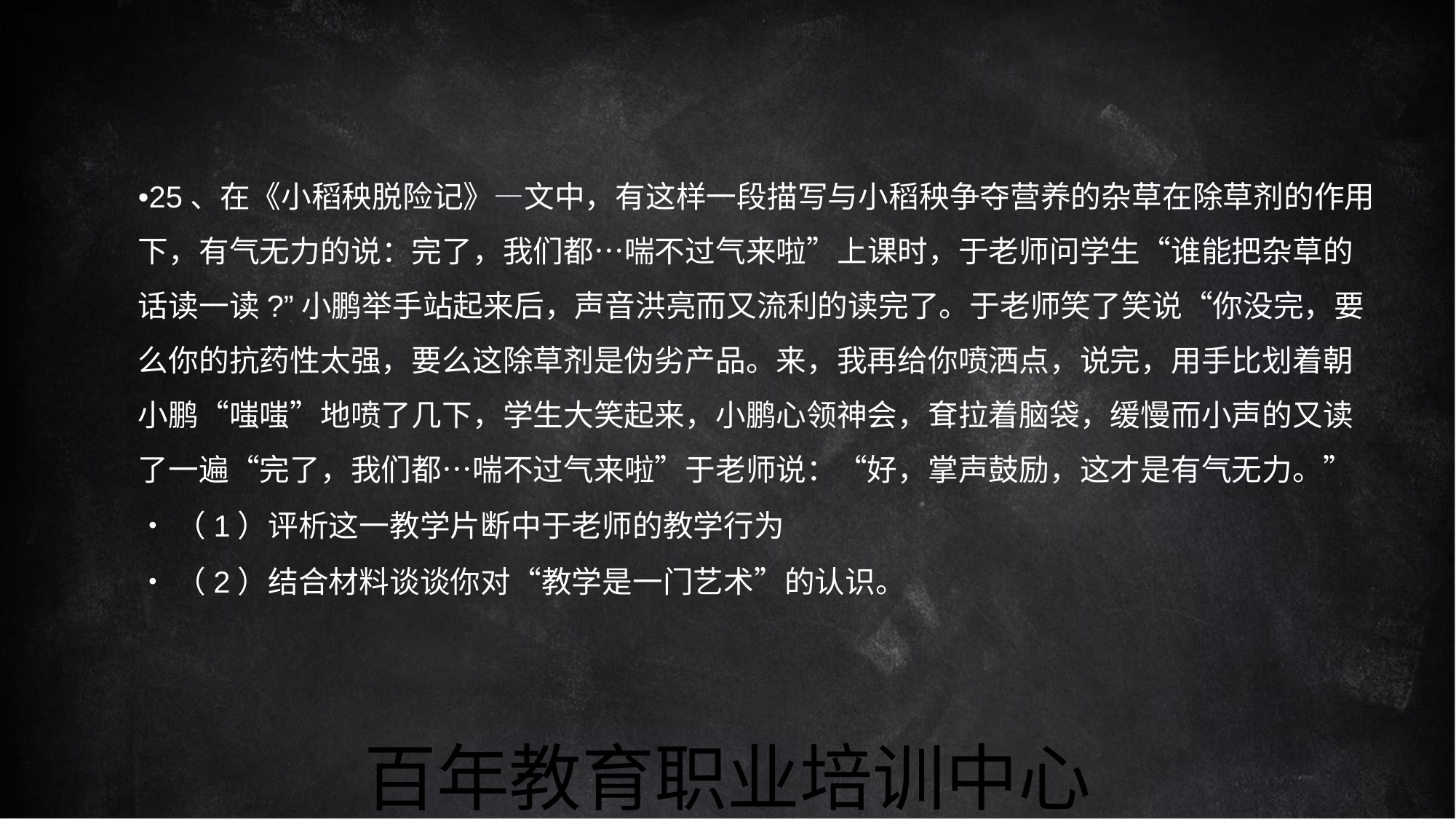

•25、在《小稻秧脱险记》—文中，有这样一段描写与小稻秧争夺营养的杂草在除草剂的作用
下，有气无力的说：完了，我们都…喘不过气来啦”上课时，于老师问学生“谁能把杂草的
话读一读?”小鹏举手站起来后，声音洪亮而又流利的读完了。于老师笑了笑说“你没完，要
么你的抗药性太强，要么这除草剂是伪劣产品。来，我再给你喷洒点，说完，用手比划着朝
小鹏“嗤嗤”地喷了几下，学生大笑起来，小鹏心领神会，耷拉着脑袋，缓慢而小声的又读
了一遍“完了，我们都…喘不过气来啦”于老师说：“好，掌声鼓励，这才是有气无力。”
•（1）评析这一教学片断中于老师的教学行为
•（2）结合材料谈谈你对“教学是一门艺术”的认识。
百年教育职业培训中心